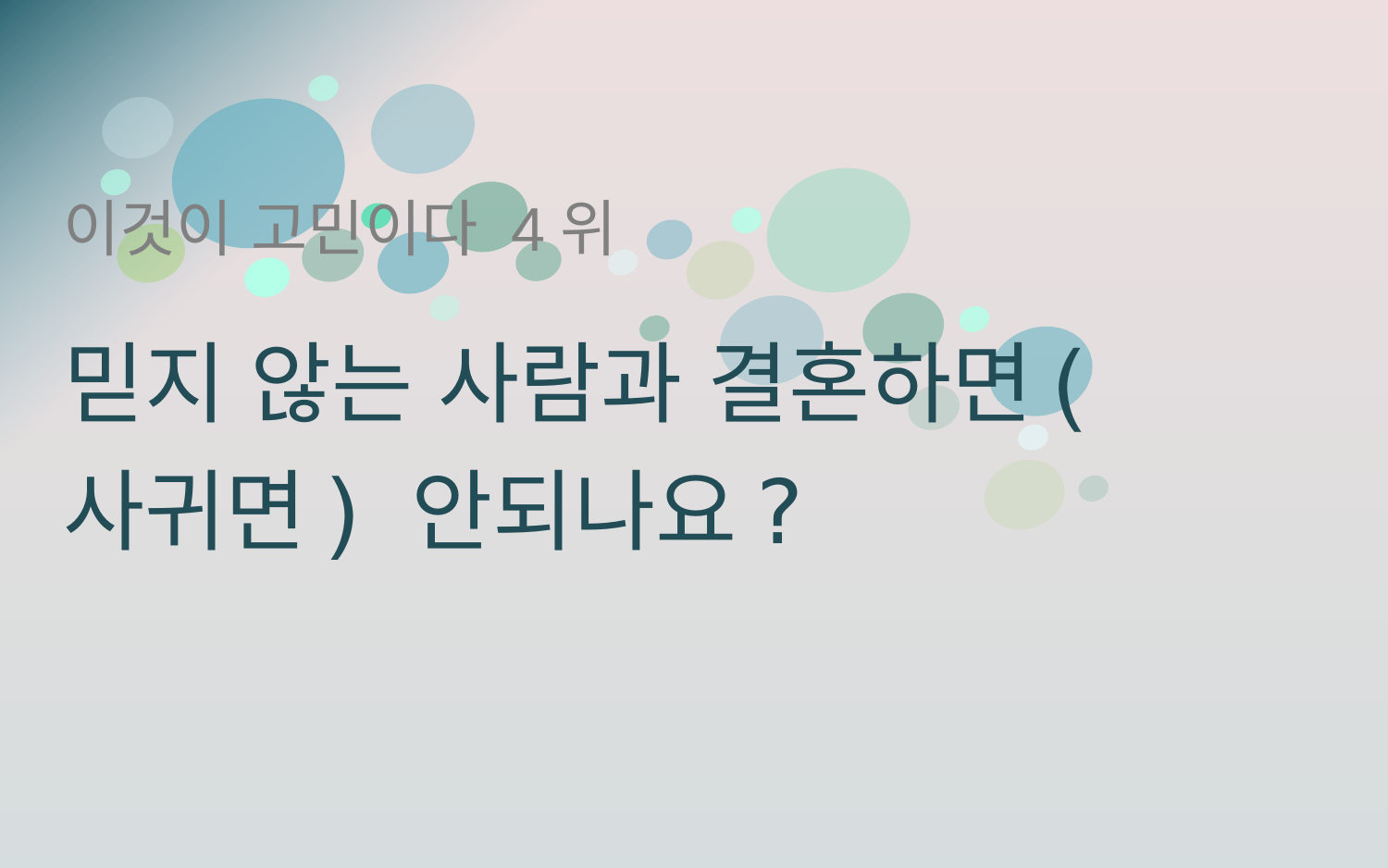

이것이 고민이다 4위
# 믿지 않는 사람과 결혼하면(사귀면) 안되나요?